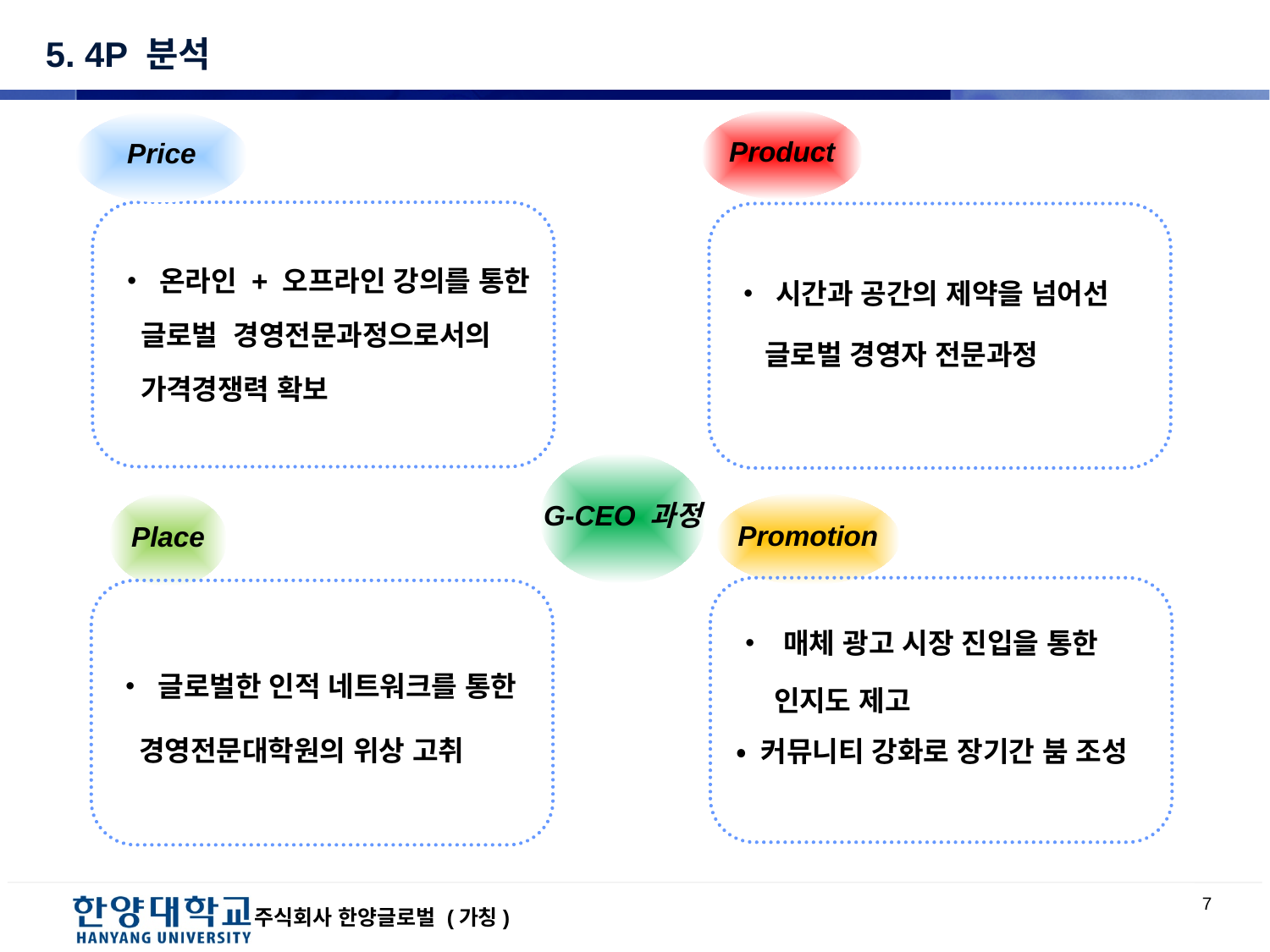

# 5. 4P 분석
Product
Price

• 온라인 + 오프라인 강의를 통한
  글로벌  경영전문과정으로서의
  가격경쟁력 확보

• 시간과 공간의 제약을 넘어선

   글로벌 경영자 전문과정

G-CEO 과정
Promotion
Place

•  매체 광고 시장 진입을 통한
    인지도 제고
• 커뮤니티 강화로 장기간 붐 조성

• 글로벌한 인적 네트워크를 통한
  경영전문대학원의 위상 고취